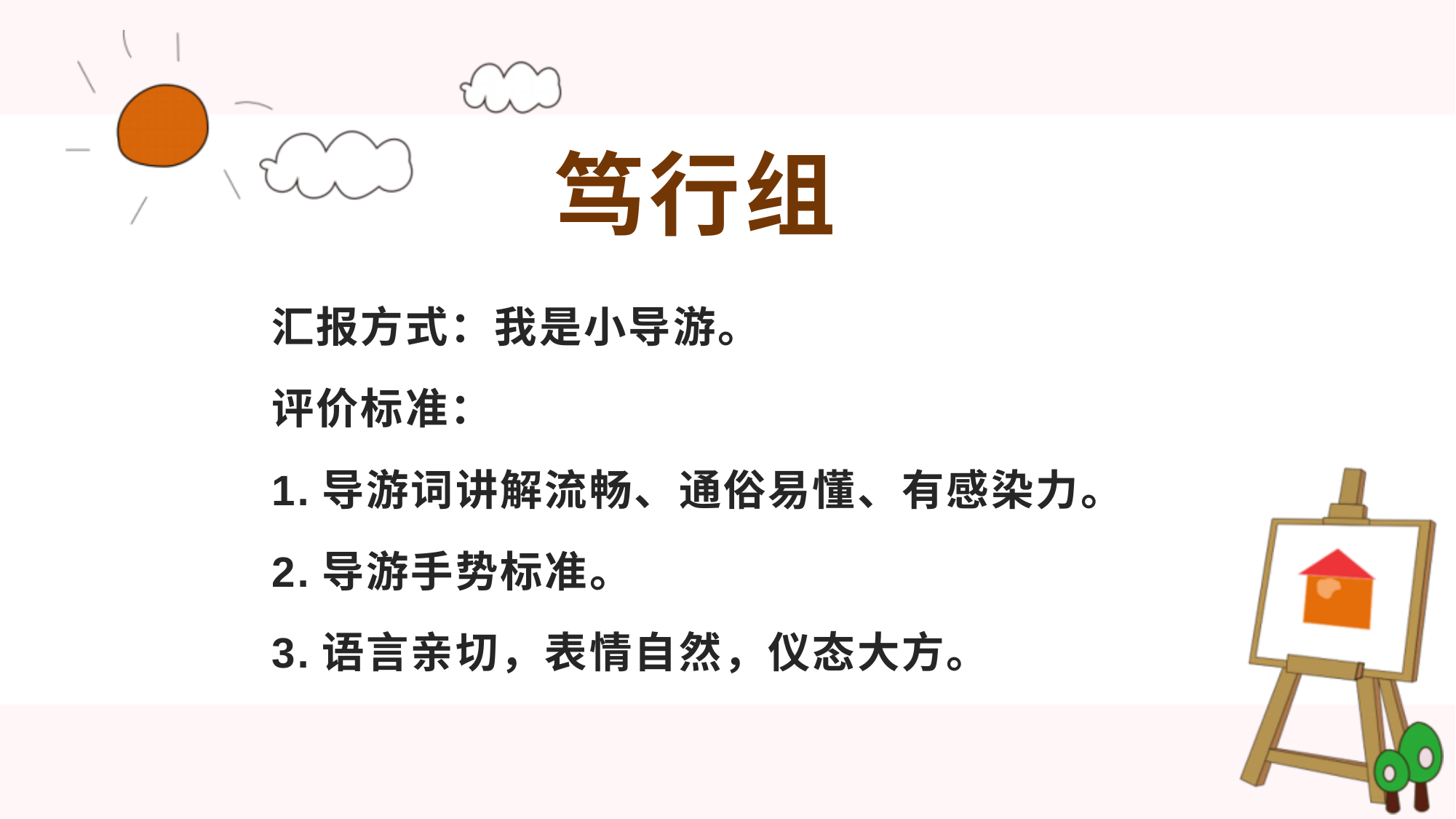

笃行组

汇报方式：我是小导游。
评价标准：
1.导游词讲解流畅、通俗易懂、有感染力。
2.导游手势标准。
3.语言亲切，表情自然，仪态大方。